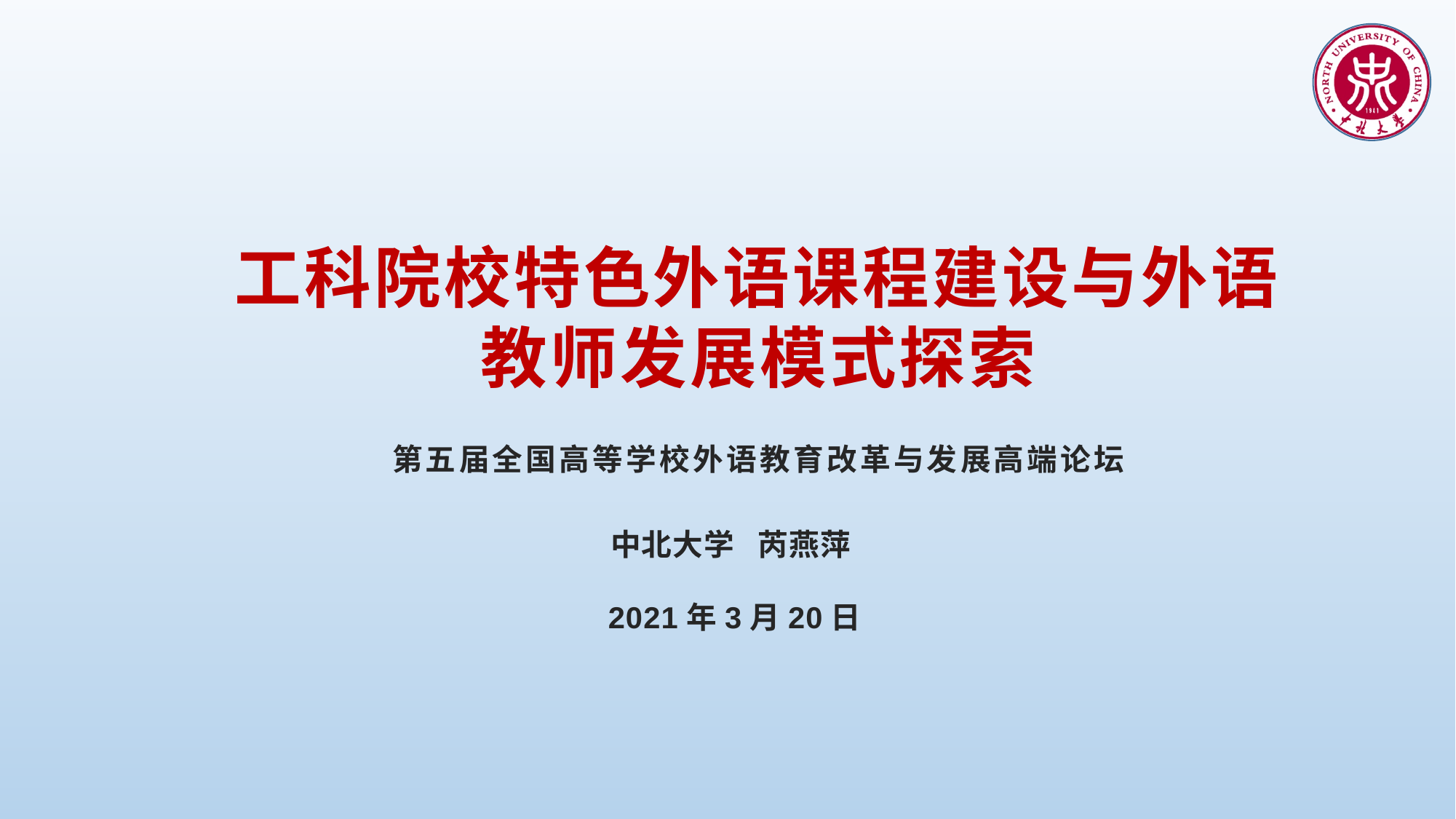

工科院校特色外语课程建设与外语教师发展模式探索
第五届全国高等学校外语教育改革与发展高端论坛
中北大学   芮燕萍

2021年3月20日